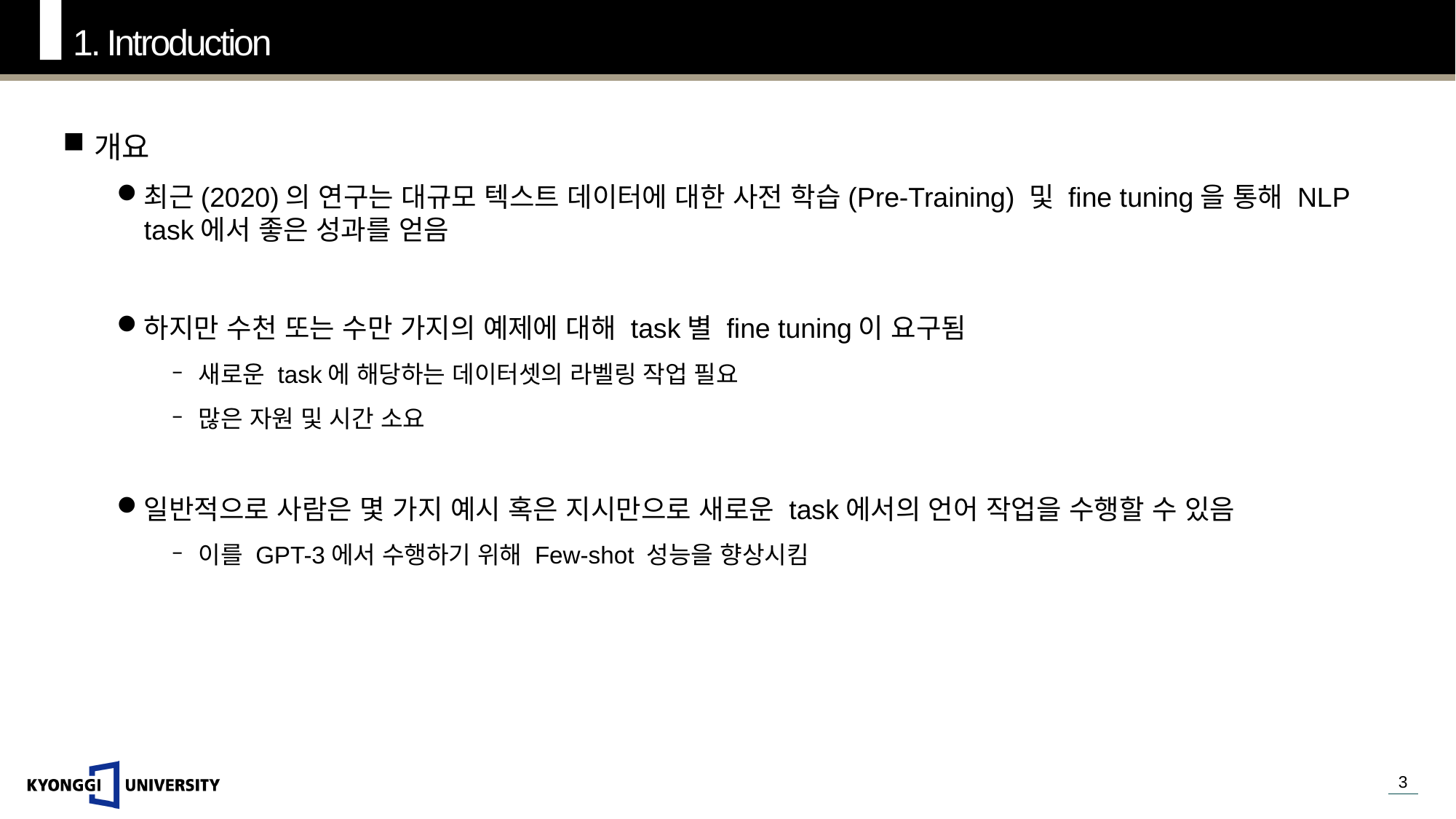

1. Introduction
개요
최근(2020)의 연구는 대규모 텍스트 데이터에 대한 사전 학습(Pre-Training) 및 fine tuning을 통해 NLP task에서 좋은 성과를 얻음

하지만 수천 또는 수만 가지의 예제에 대해 task별 fine tuning이 요구됨
새로운 task에 해당하는 데이터셋의 라벨링 작업 필요
많은 자원 및 시간 소요

일반적으로 사람은 몇 가지 예시 혹은 지시만으로 새로운 task에서의 언어 작업을 수행할 수 있음
이를 GPT-3에서 수행하기 위해 Few-shot 성능을 향상시킴